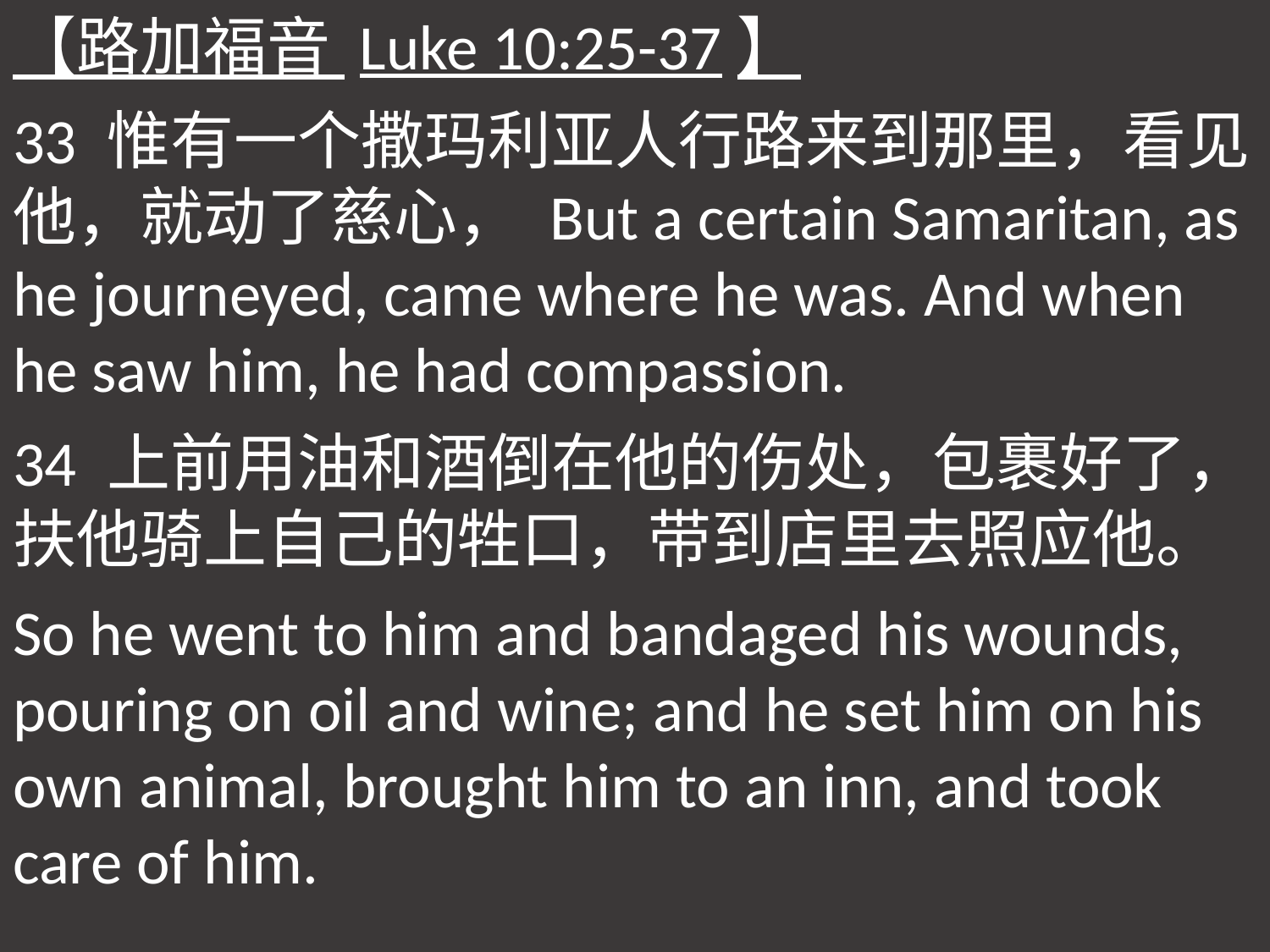

【路加福音 Luke 10:25-37】
33 惟有一个撒玛利亚人行路来到那里，看见他，就动了慈心， But a certain Samaritan, as he journeyed, came where he was. And when he saw him, he had compassion.
34 上前用油和酒倒在他的伤处，包裹好了，扶他骑上自己的牲口，带到店里去照应他。
So he went to him and bandaged his wounds, pouring on oil and wine; and he set him on his own animal, brought him to an inn, and took care of him.